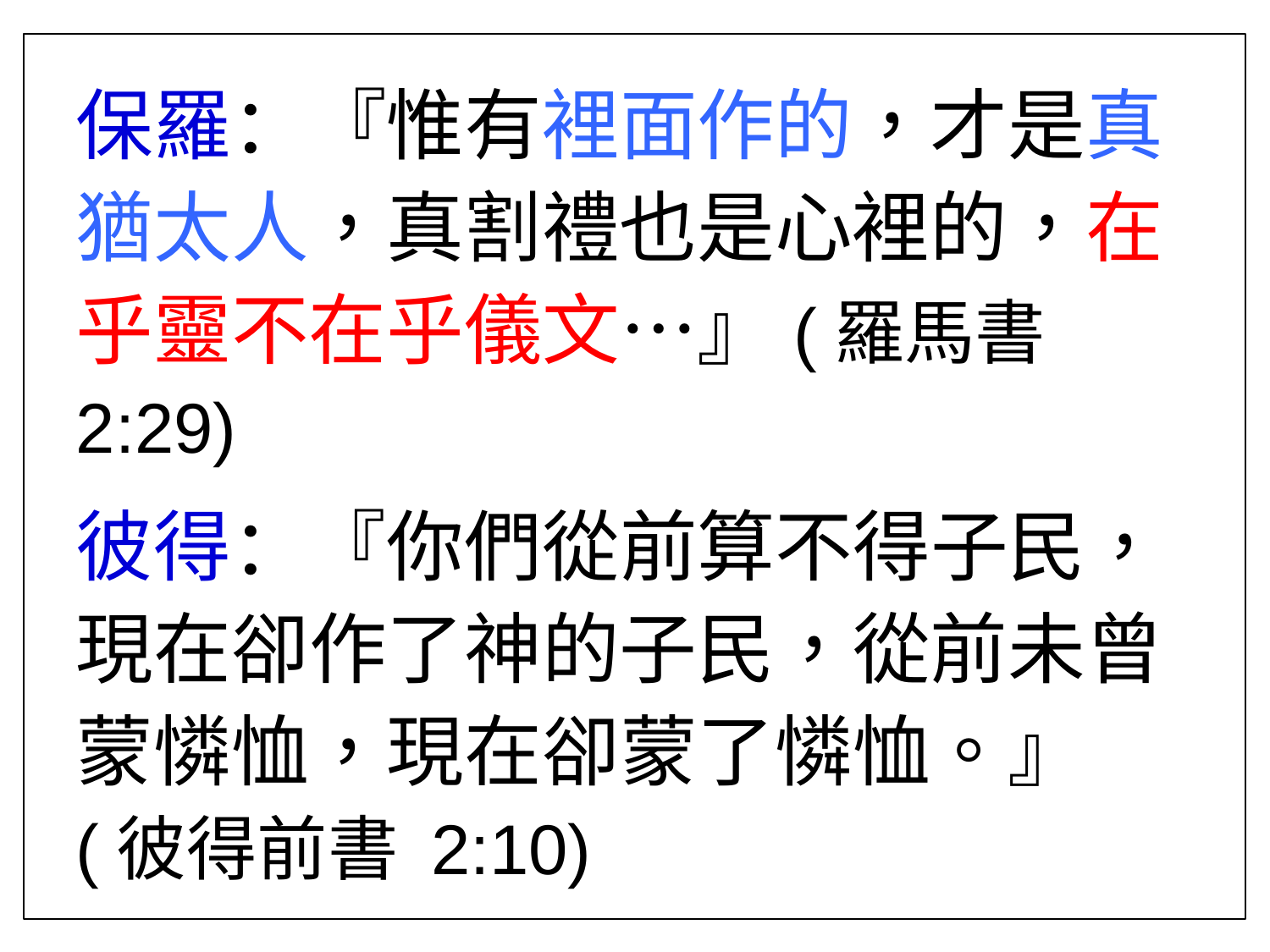

保羅：『惟有裡面作的，才是真猶太人，真割禮也是心裡的，在乎靈不在乎儀文…』(羅馬書 2:29)
彼得：『你們從前算不得子民，現在卻作了神的子民，從前未曾蒙憐恤，現在卻蒙了憐恤。』(彼得前書 2:10)